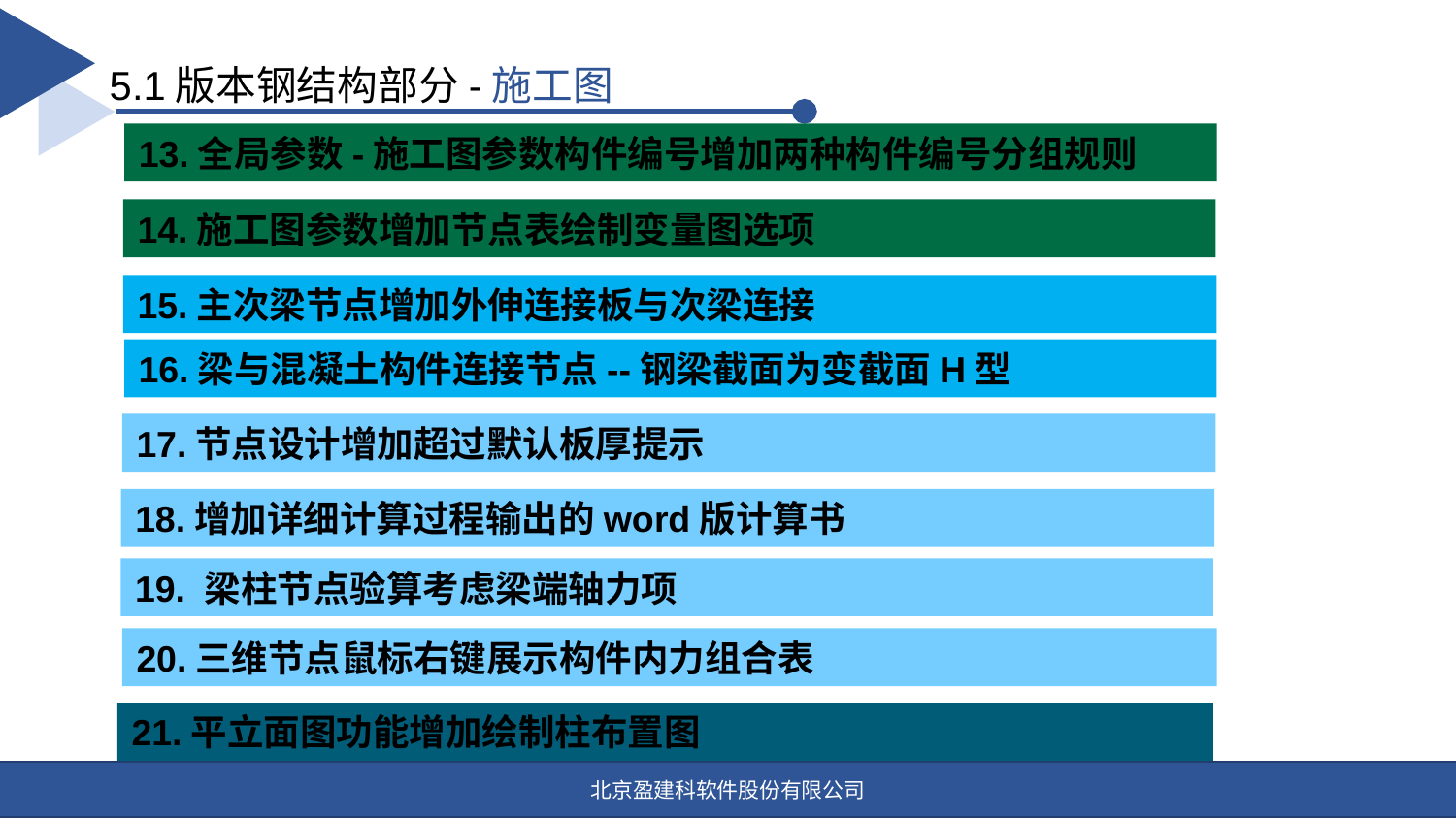

5.1版本钢结构部分-施工图

13.全局参数-施工图参数构件编号增加两种构件编号分组规则
14.施工图参数增加节点表绘制变量图选项
15.主次梁节点增加外伸连接板与次梁连接
16.梁与混凝土构件连接节点--钢梁截面为变截面H型
17.节点设计增加超过默认板厚提示
18.增加详细计算过程输出的word版计算书
19. 梁柱节点验算考虑梁端轴力项
20.三维节点鼠标右键展示构件内力组合表
21.平立面图功能增加绘制柱布置图
6